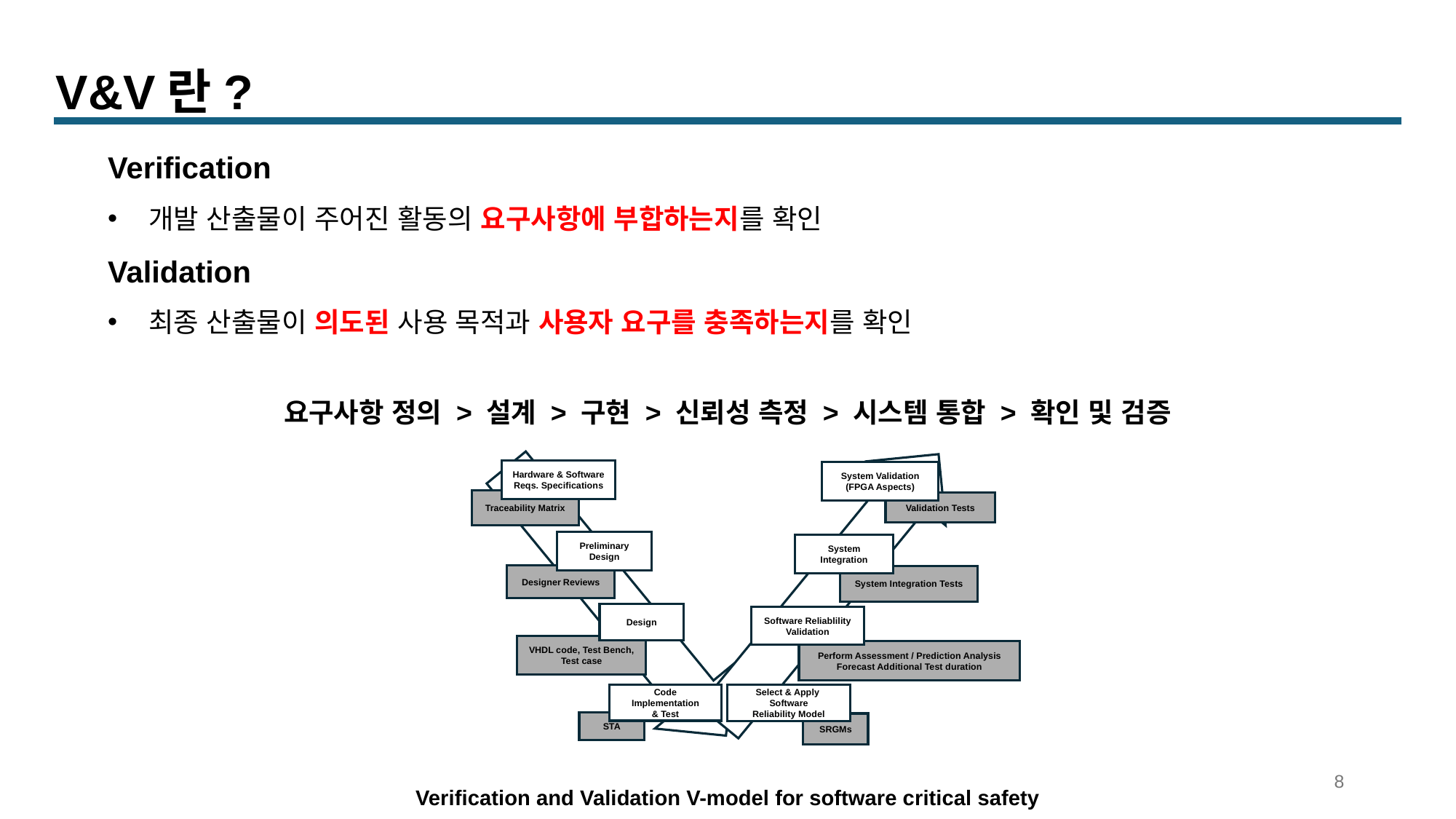

V&V란?
Verification
개발 산출물이 주어진 활동의 요구사항에 부합하는지를 확인
Validation
최종 산출물이 의도된 사용 목적과 사용자 요구를 충족하는지를 확인

요구사항 정의 > 설계 > 구현 > 신뢰성 측정 > 시스템 통합 > 확인 및 검증

Hardware & Software
Reqs. Specifications
System Validation
(FPGA Aspects)
Traceability Matrix
Validation Tests
Preliminary
Design
System Integration
Designer Reviews
System Integration Tests
Design
Software Reliablility Validation
VHDL code, Test Bench, Test case
Perform Assessment / Prediction Analysis
Forecast Additional Test duration
Code Implementation
& Test
Select & Apply  Software
Reliability Model
STA
SRGMs
8
Verification and Validation V-model for software critical safety